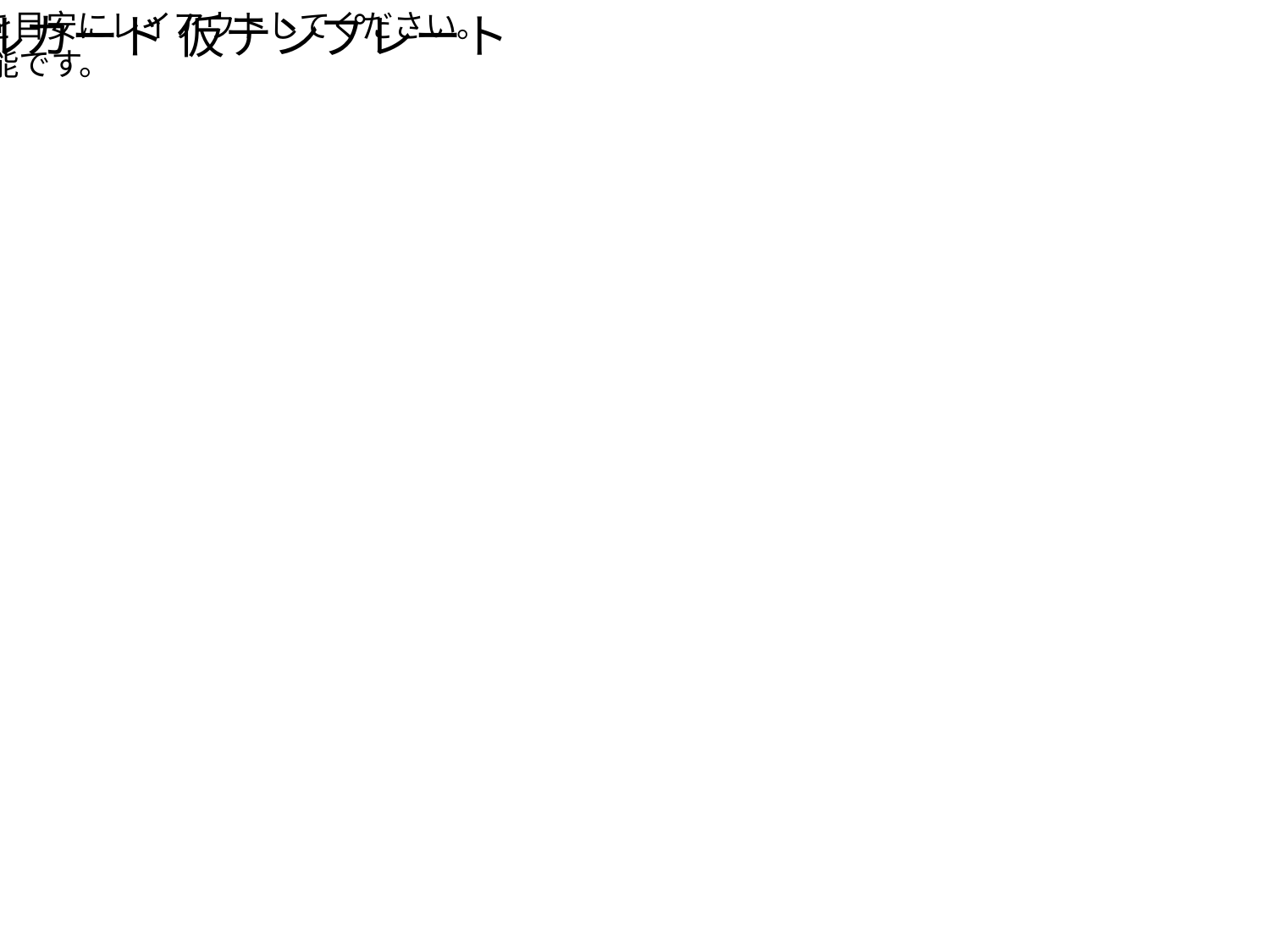

スキャシテ？ オリジナルカード 仮テンプレート
仕上がりサイズ 85.6mm × 54mm を目安にレイアウトしてください。
正式版データ受領後に差し替え可能です。